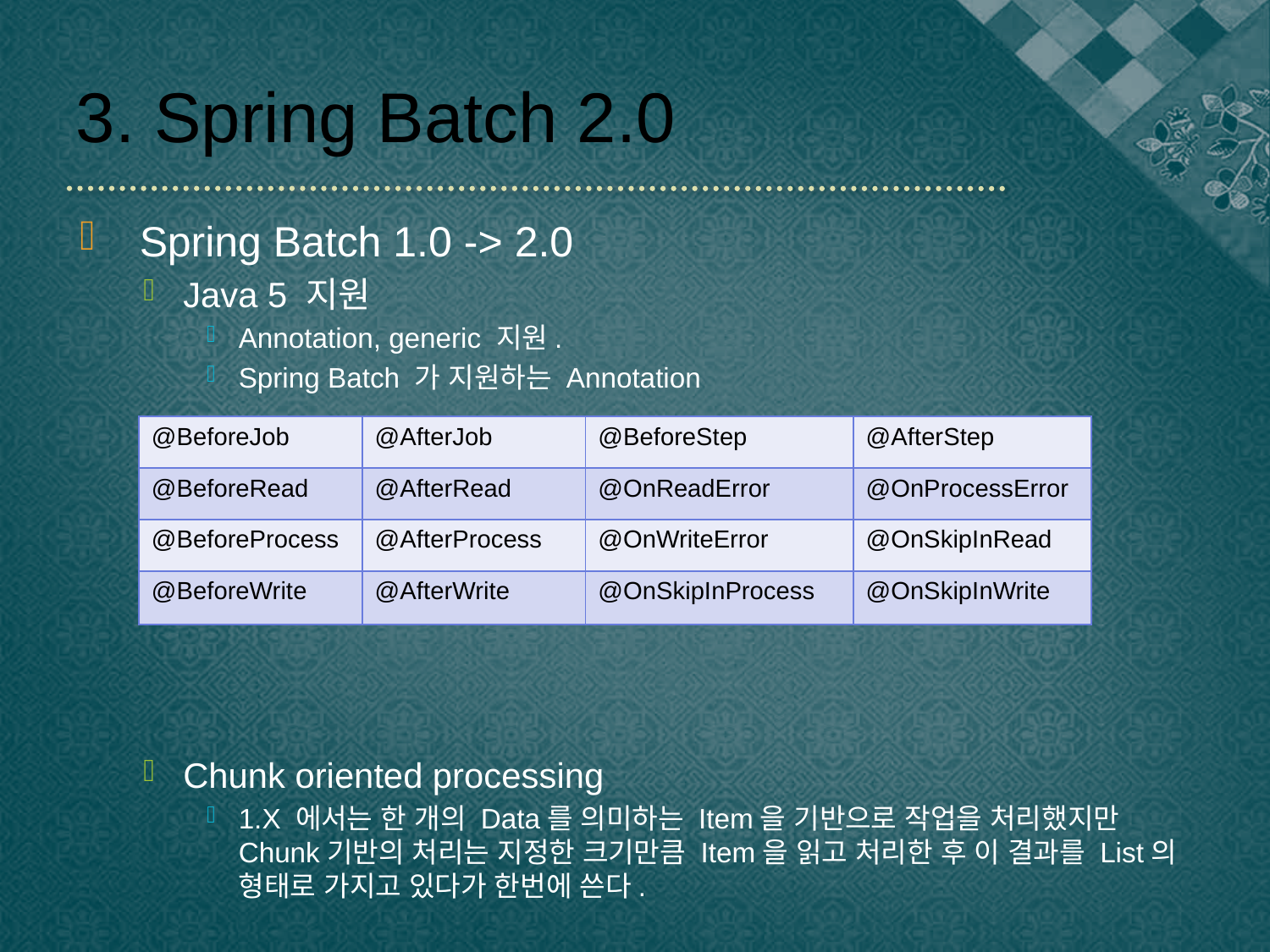

# 3. Spring Batch 2.0
 Spring Batch 1.0 -> 2.0
Java 5 지원
Annotation, generic 지원.
Spring Batch 가 지원하는 Annotation

Chunk oriented processing
1.X 에서는 한 개의 Data를 의미하는 Item을 기반으로 작업을 처리했지만 Chunk기반의 처리는 지정한 크기만큼 Item을 읽고 처리한 후 이 결과를 List의 형태로 가지고 있다가 한번에 쓴다.
| @BeforeJob | @AfterJob | @BeforeStep | @AfterStep |
| --- | --- | --- | --- |
| @BeforeRead | @AfterRead | @OnReadError | @OnProcessError |
| @BeforeProcess | @AfterProcess | @OnWriteError | @OnSkipInRead |
| @BeforeWrite | @AfterWrite | @OnSkipInProcess | @OnSkipInWrite |